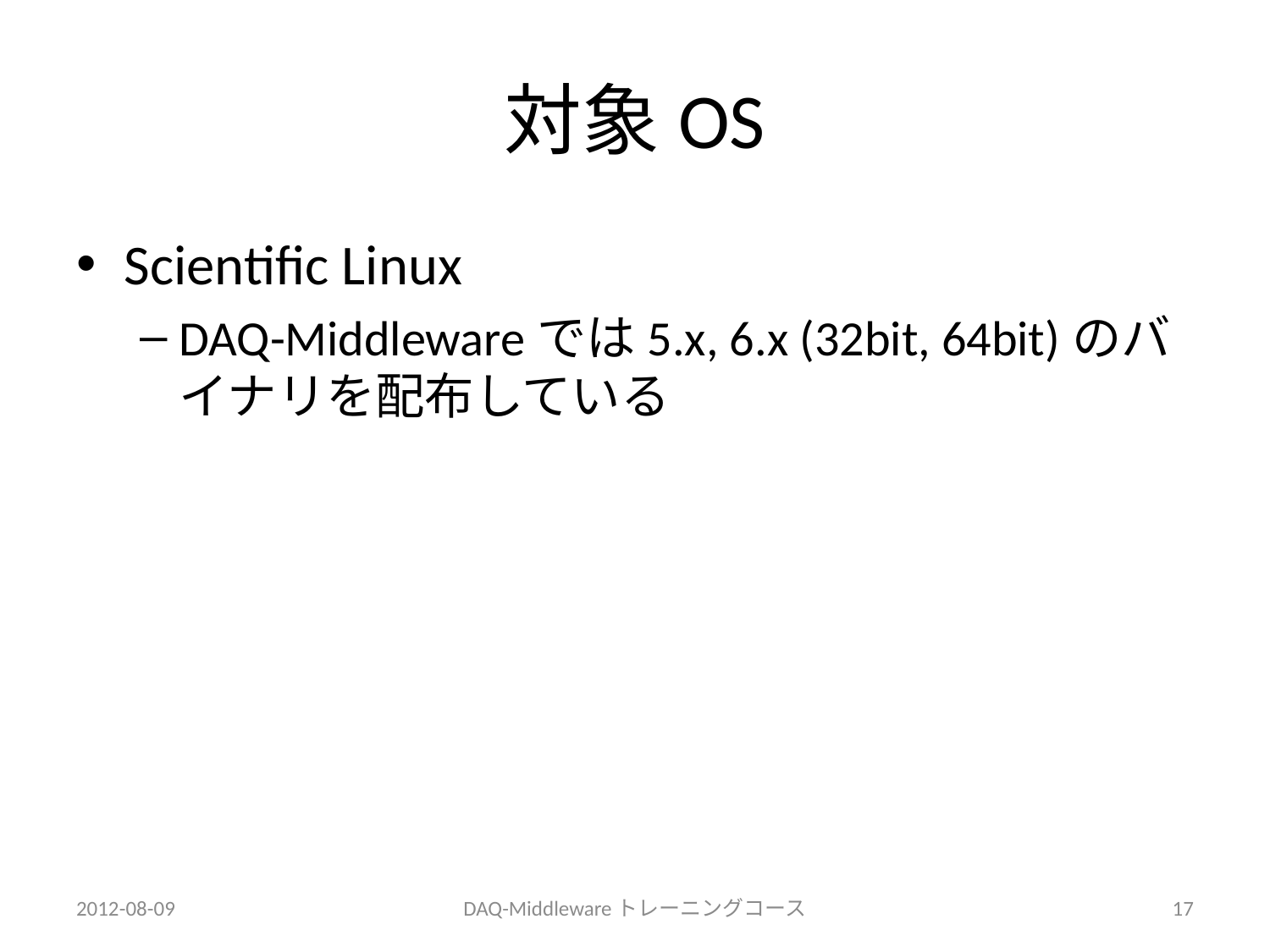

# 対象OS
Scientific Linux
DAQ-Middlewareでは5.x, 6.x (32bit, 64bit)のバイナリを配布している

2012-08-09
DAQ-Middlewareトレーニングコース
17